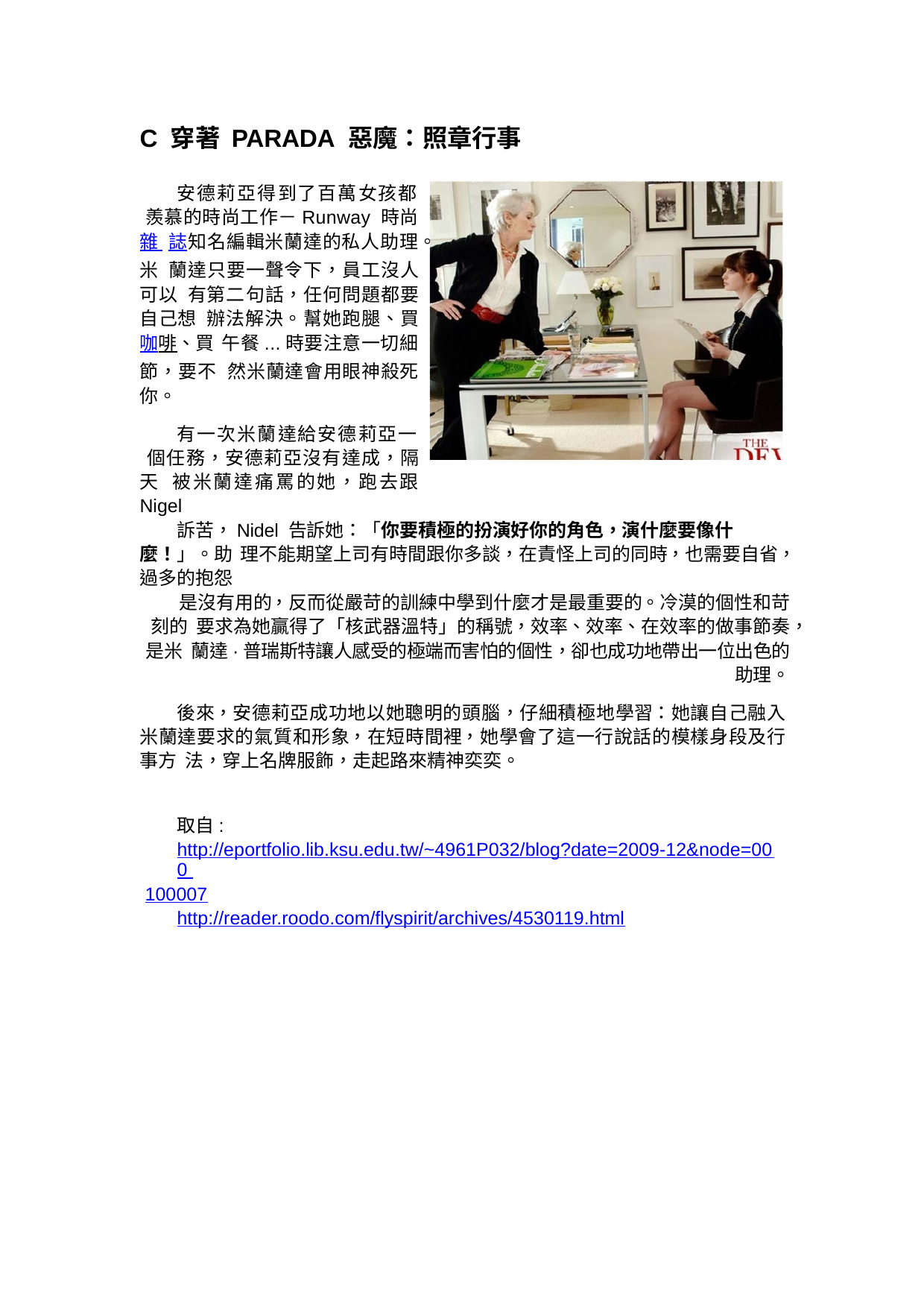

C 穿著 PARADA 惡魔：照章行事

安德莉亞得到了百萬女孩都  羨慕的時尚工作－Runway 時尚雜  誌知名編輯米蘭達的私人助理。米  蘭達只要一聲令下，員工沒人可以  有第二句話，任何問題都要自己想  辦法解決。幫她跑腿、買咖啡、買  午餐...時要注意一切細節，要不  然米蘭達會用眼神殺死你。
有一次米蘭達給安德莉亞一  個任務，安德莉亞沒有達成，隔天  被米蘭達痛罵的她，跑去跟 Nigel
訴苦，Nidel 告訴她：「你要積極的扮演好你的角色，演什麼要像什麼！」。助  理不能期望上司有時間跟你多談，在責怪上司的同時，也需要自省，過多的抱怨
是沒有用的，反而從嚴苛的訓練中學到什麼才是最重要的。冷漠的個性和苛刻的  要求為她贏得了「核武器溫特」的稱號，效率、效率、在效率的做事節奏，是米  蘭達·普瑞斯特讓人感受的極端而害怕的個性，卻也成功地帶出一位出色的助理。
後來，安德莉亞成功地以她聰明的頭腦，仔細積極地學習：她讓自己融入米蘭達要求的氣質和形象，在短時間裡，她學會了這一行說話的模樣身段及行事方  法，穿上名牌服飾，走起路來精神奕奕。

取自:
http://eportfolio.lib.ksu.edu.tw/~4961P032/blog?date=2009-12&node=000  100007
http://reader.roodo.com/flyspirit/archives/4530119.html